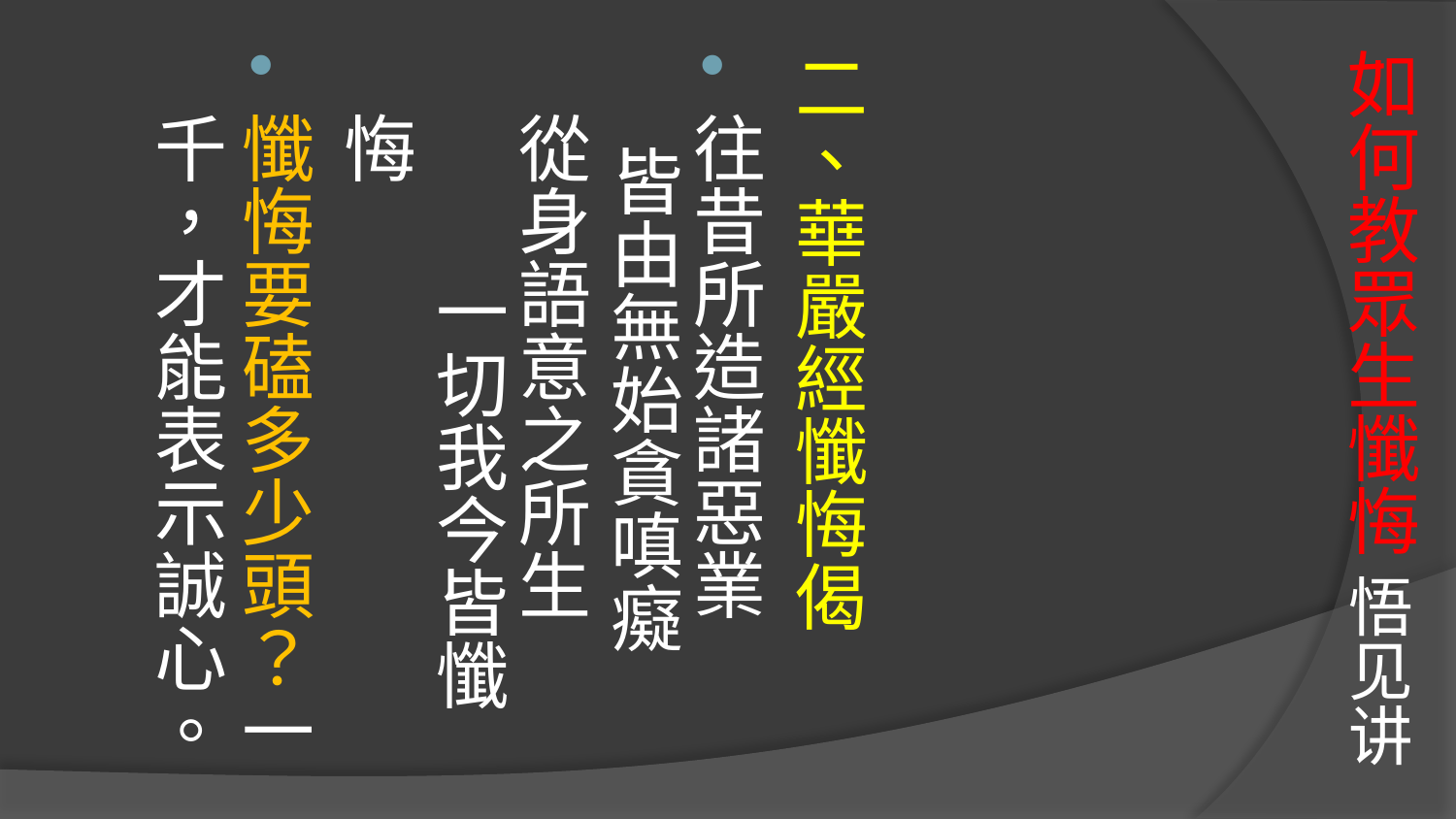

# 如何教眾生懺悔 悟见讲
二、華嚴經懺悔偈
往昔所造諸惡業            皆由無始貪嗔癡 
從身語意之所生                    一切我今皆懺悔
懺悔要磕多少頭？一千，才能表示誠心。